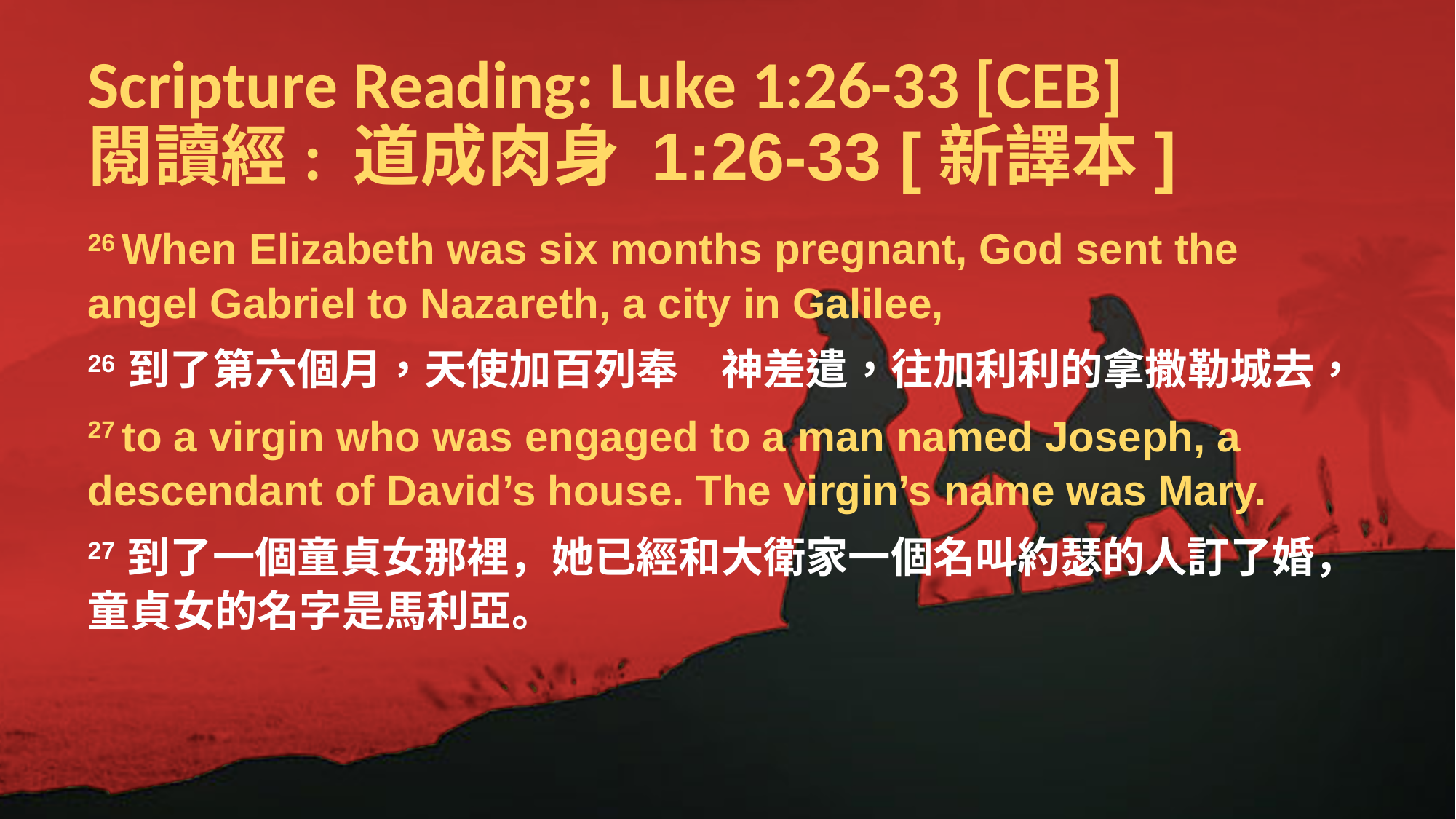

# Scripture Reading: Luke 1:26-33 [CEB] 閱讀經: 道成肉身 1:26-33 [新譯本]
26 When Elizabeth was six months pregnant, God sent the angel Gabriel to Nazareth, a city in Galilee,
26 到了第六個月，天使加百列奉　神差遣，往加利利的拿撒勒城去，
27 to a virgin who was engaged to a man named Joseph, a descendant of David’s house. The virgin’s name was Mary.
27 到了一個童貞女那裡，她已經和大衛家一個名叫約瑟的人訂了婚，童貞女的名字是馬利亞。